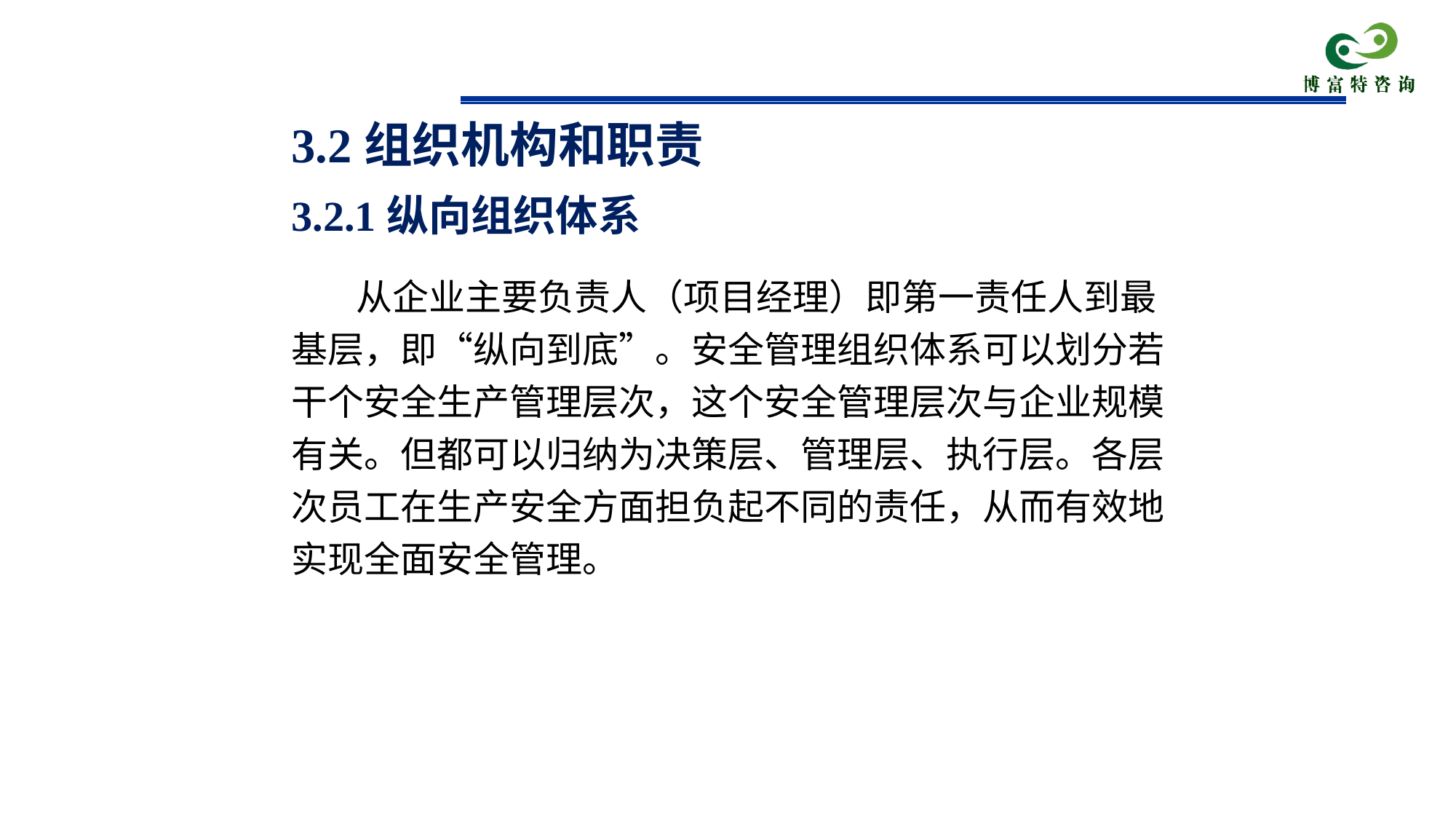

3.2组织机构和职责
3.2.1纵向组织体系
从企业主要负责人（项目经理）即第一责任人到最基层，即“纵向到底”。安全管理组织体系可以划分若干个安全生产管理层次，这个安全管理层次与企业规模有关。但都可以归纳为决策层、管理层、执行层。各层次员工在生产安全方面担负起不同的责任，从而有效地实现全面安全管理。